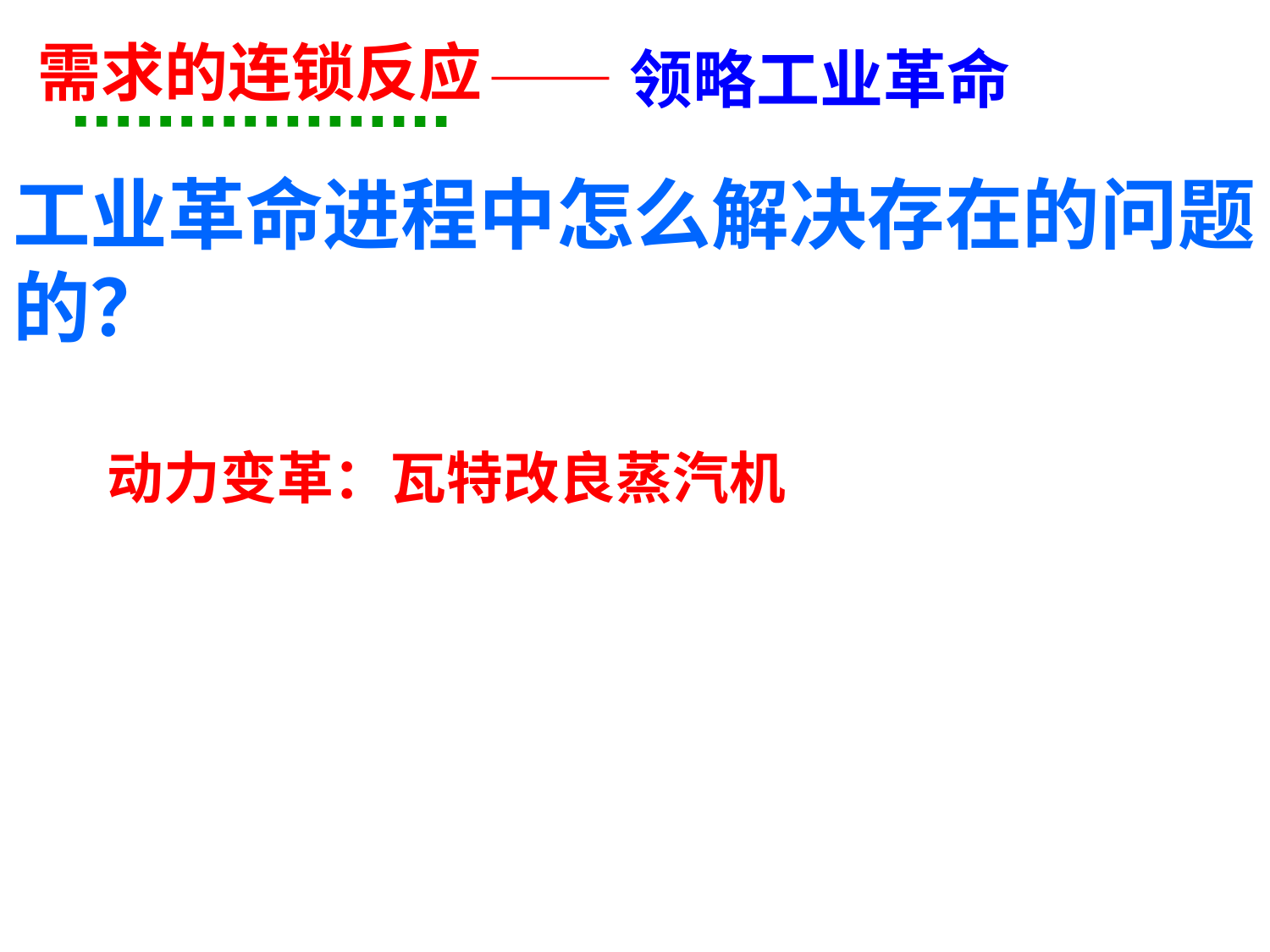

需求的连锁反应
——领略工业革命

工业革命进程中怎么解决存在的问题的？
动力变革：瓦特改良蒸汽机